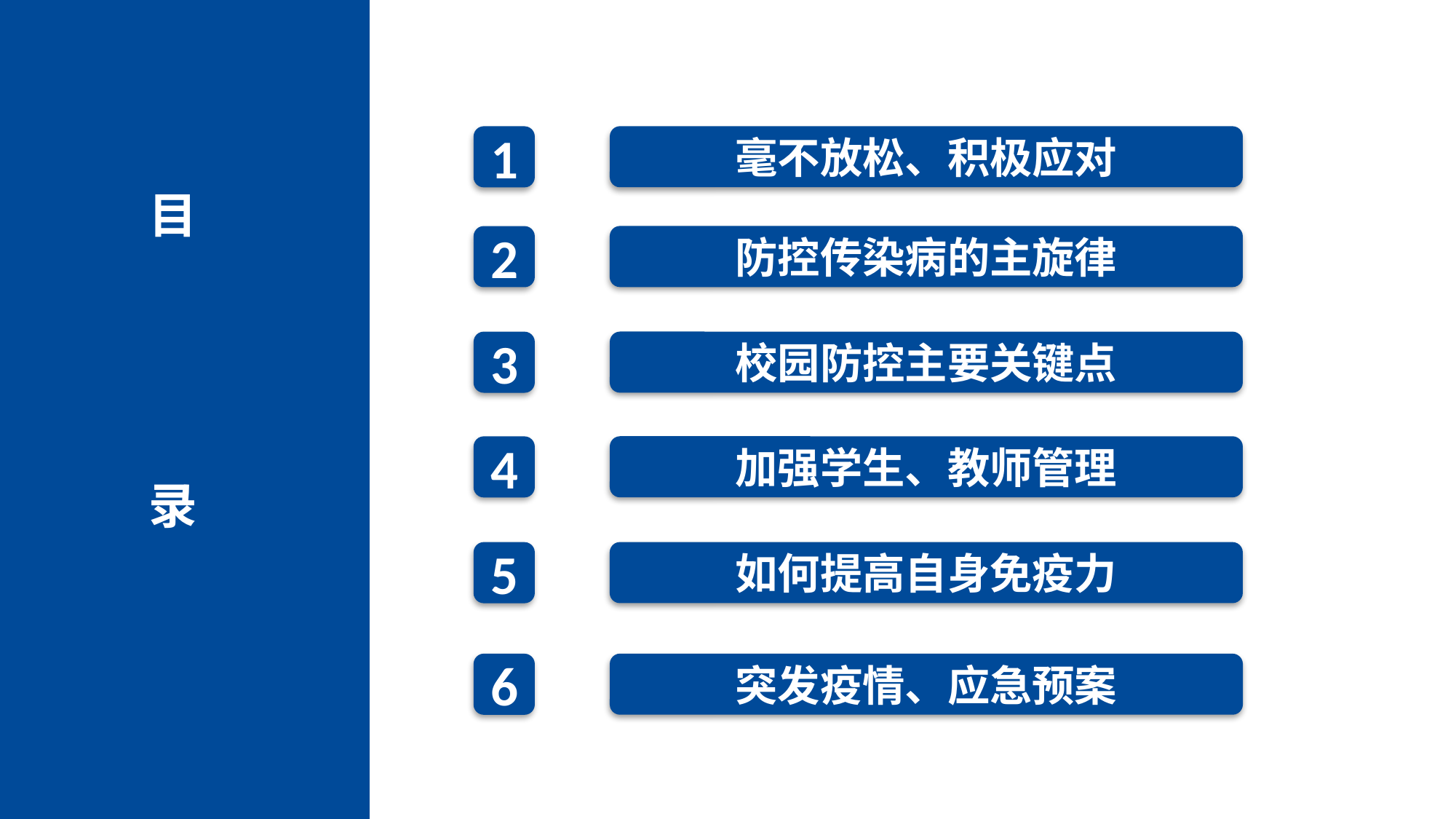

毫不放松、积极应对
1
目

录

防控传染病的主旋律
2
3
校园防控主要关键点
加强学生、教师管理
4
如何提高自身免疫力
5
突发疫情、应急预案
6